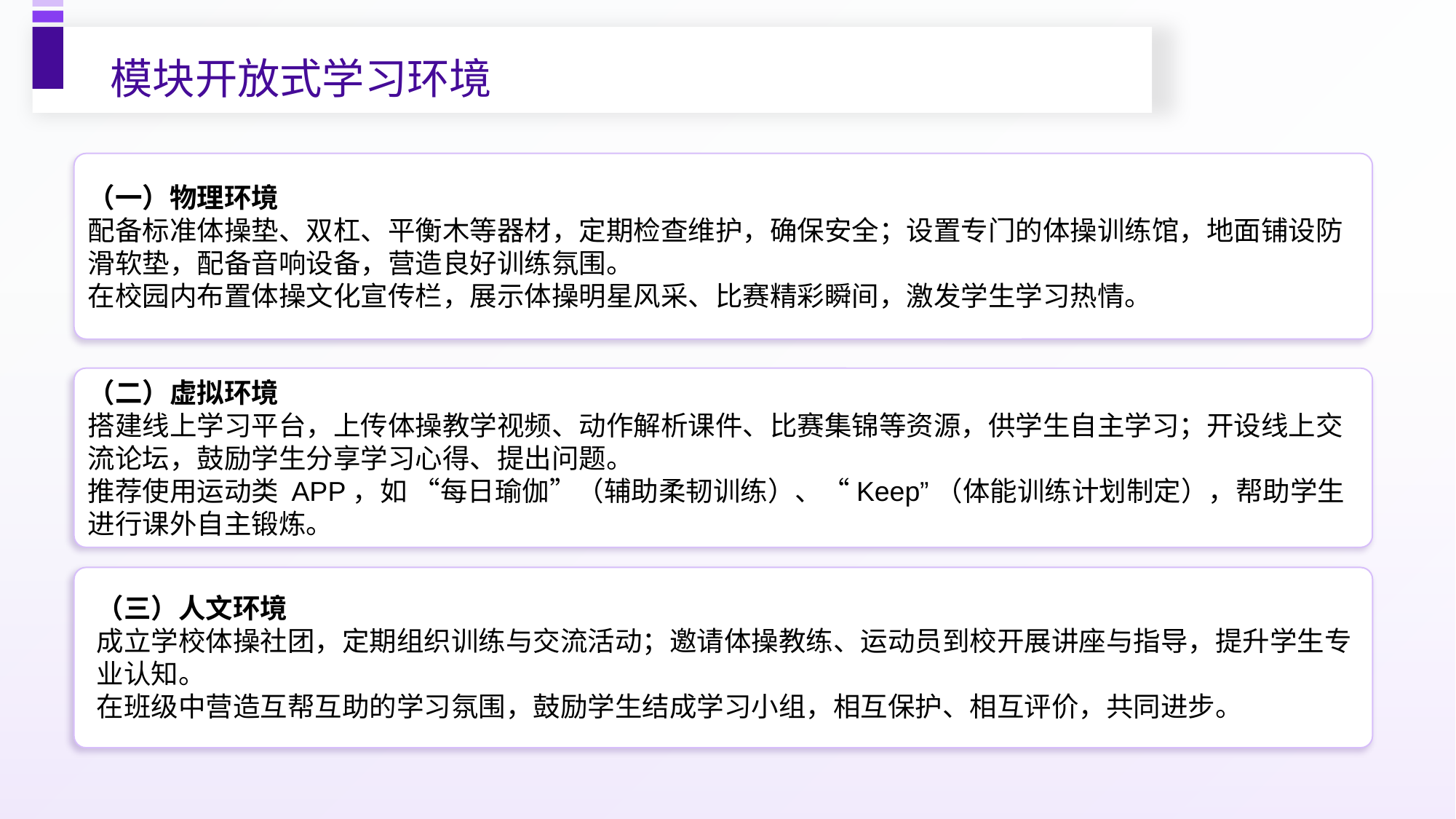

模块开放式学习环境
（一）物理环境​
配备标准体操垫、双杠、平衡木等器材，定期检查维护，确保安全；设置专门的体操训练馆，地面铺设防滑软垫，配备音响设备，营造良好训练氛围。​
在校园内布置体操文化宣传栏，展示体操明星风采、比赛精彩瞬间，激发学生学习热情。
（二）虚拟环境​
搭建线上学习平台，上传体操教学视频、动作解析课件、比赛集锦等资源，供学生自主学习；开设线上交流论坛，鼓励学生分享学习心得、提出问题。​
推荐使用运动类 APP，如 “每日瑜伽”（辅助柔韧训练）、“Keep”（体能训练计划制定），帮助学生进行课外自主锻炼。

（三）人文环境​
成立学校体操社团，定期组织训练与交流活动；邀请体操教练、运动员到校开展讲座与指导，提升学生专业认知。​
在班级中营造互帮互助的学习氛围，鼓励学生结成学习小组，相互保护、相互评价，共同进步。